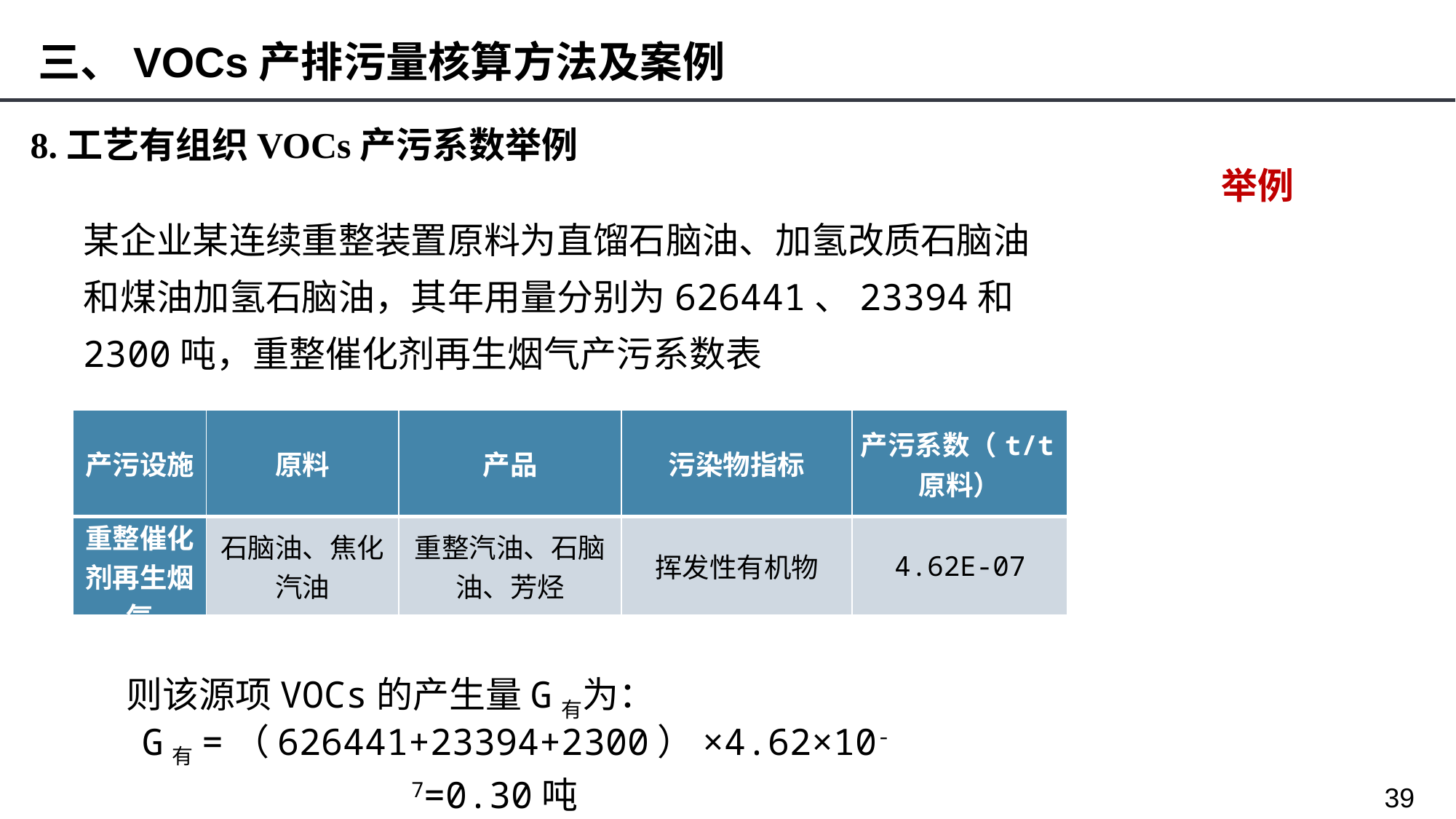

三、VOCs产排污量核算方法及案例
8.工艺有组织VOCs产污系数举例
举例
某企业某连续重整装置原料为直馏石脑油、加氢改质石脑油和煤油加氢石脑油，其年用量分别为626441、23394和2300吨，重整催化剂再生烟气产污系数表
| 产污设施 | 原料 | 产品 | 污染物指标 | 产污系数（t/t原料） |
| --- | --- | --- | --- | --- |
| 重整催化剂再生烟气 | 石脑油、焦化汽油 | 重整汽油、石脑油、芳烃 | 挥发性有机物 | 4.62E-07 |
则该源项VOCs的产生量G有为：
G有=（626441+23394+2300）×4.62×10-7=0.30吨
39